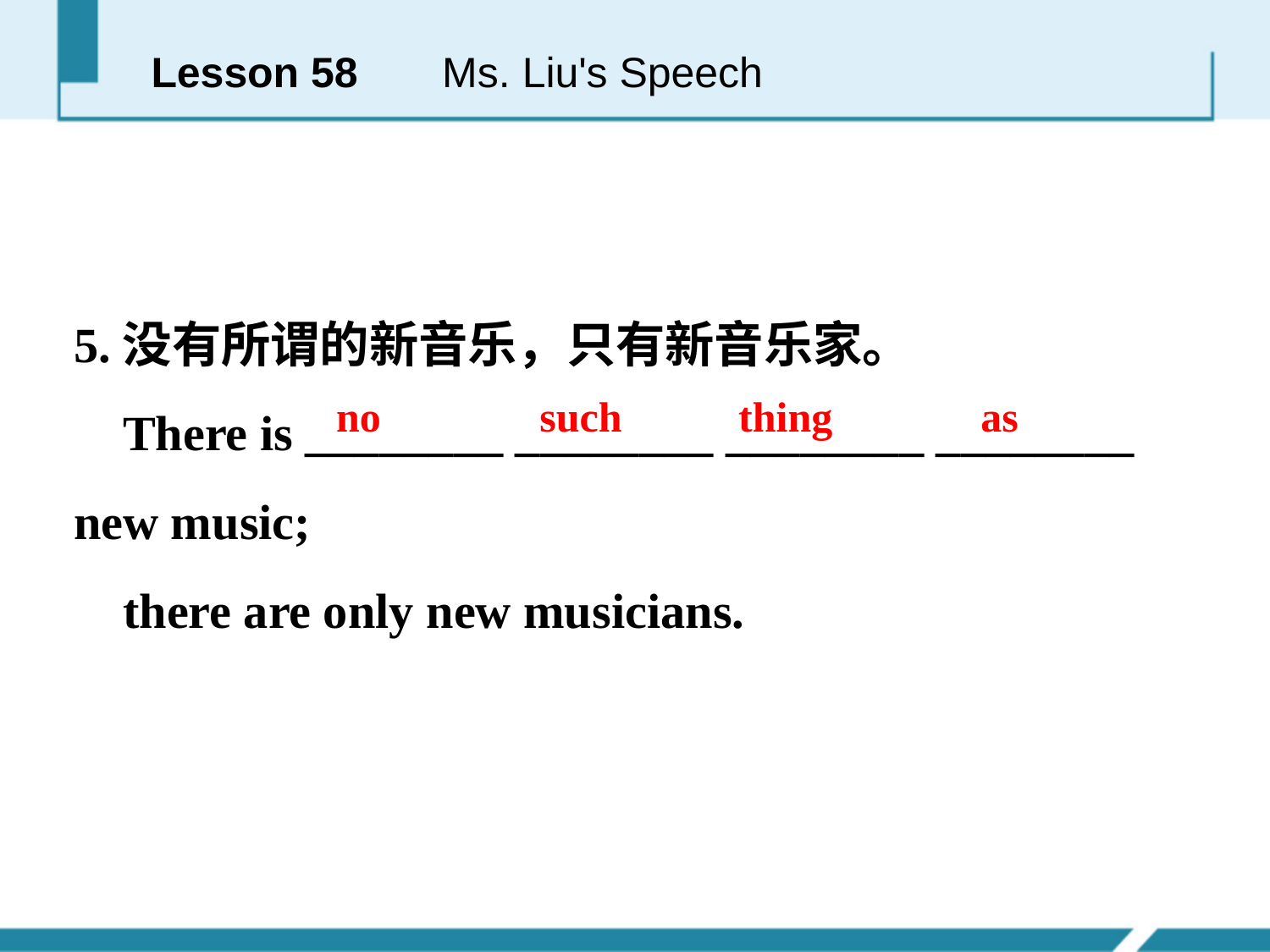

Lesson 58 　 Ms. Liu's Speech
5.没有所谓的新音乐，只有新音乐家。
    There is ________ ________ ________ ________ new music;
    there are only new musicians.
no               such           thing              as